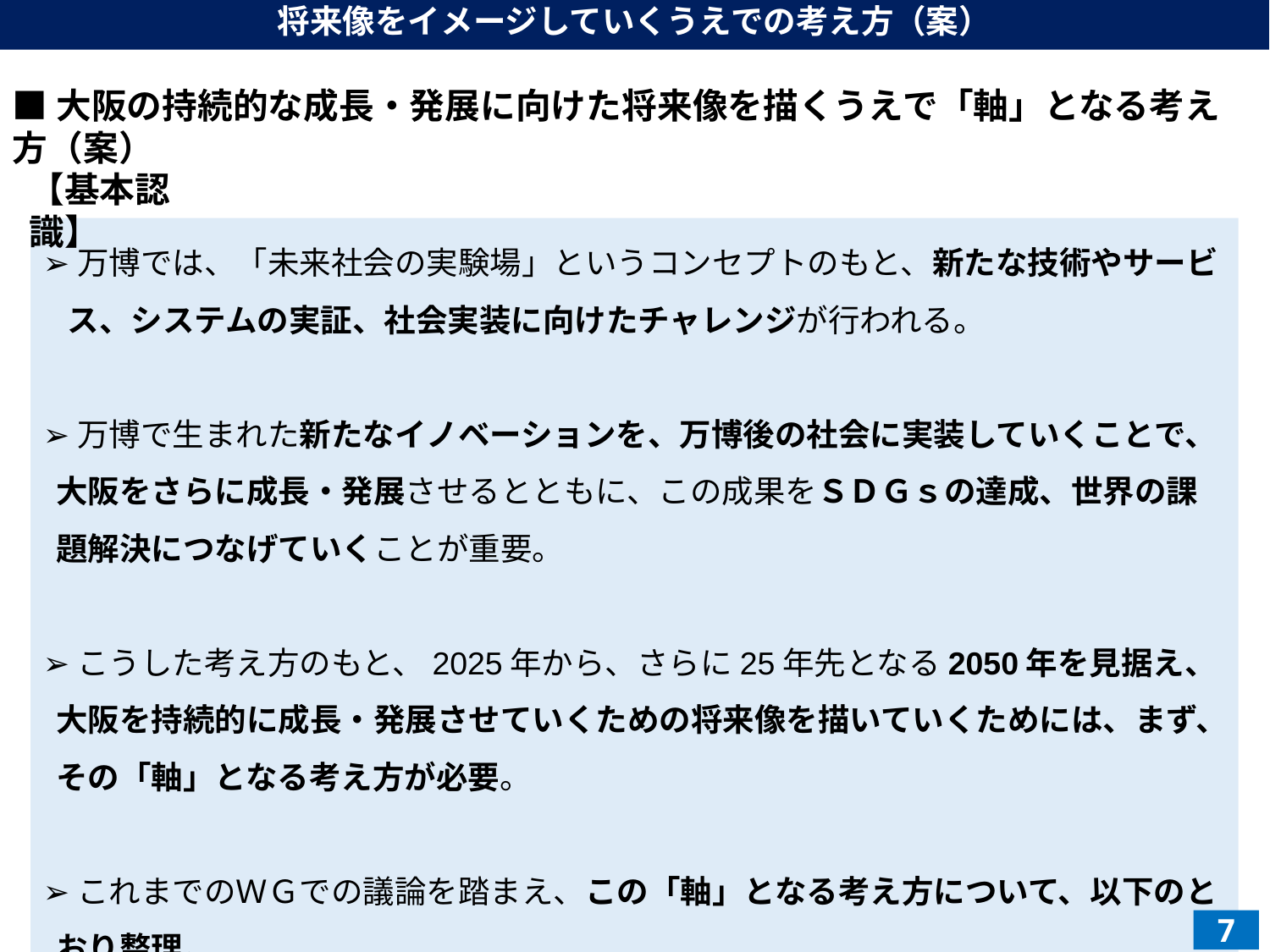

将来像をイメージしていくうえでの考え方（案）
■大阪の持続的な成長・発展に向けた将来像を描くうえで「軸」となる考え方（案）
【基本認識】
➢万博では、「未来社会の実験場」というコンセプトのもと、新たな技術やサービス、システムの実証、社会実装に向けたチャレンジが行われる。

➢万博で生まれた新たなイノベーションを、万博後の社会に実装していくことで、大阪をさらに成長・発展させるとともに、この成果をＳＤＧｓの達成、世界の課題解決につなげていくことが重要。

➢こうした考え方のもと、2025年から、さらに25年先となる2050年を見据え、大阪を持続的に成長・発展させていくための将来像を描いていくためには、まず、その「軸」となる考え方が必要。

➢これまでのＷＧでの議論を踏まえ、この「軸」となる考え方について、以下のとおり整理。
7